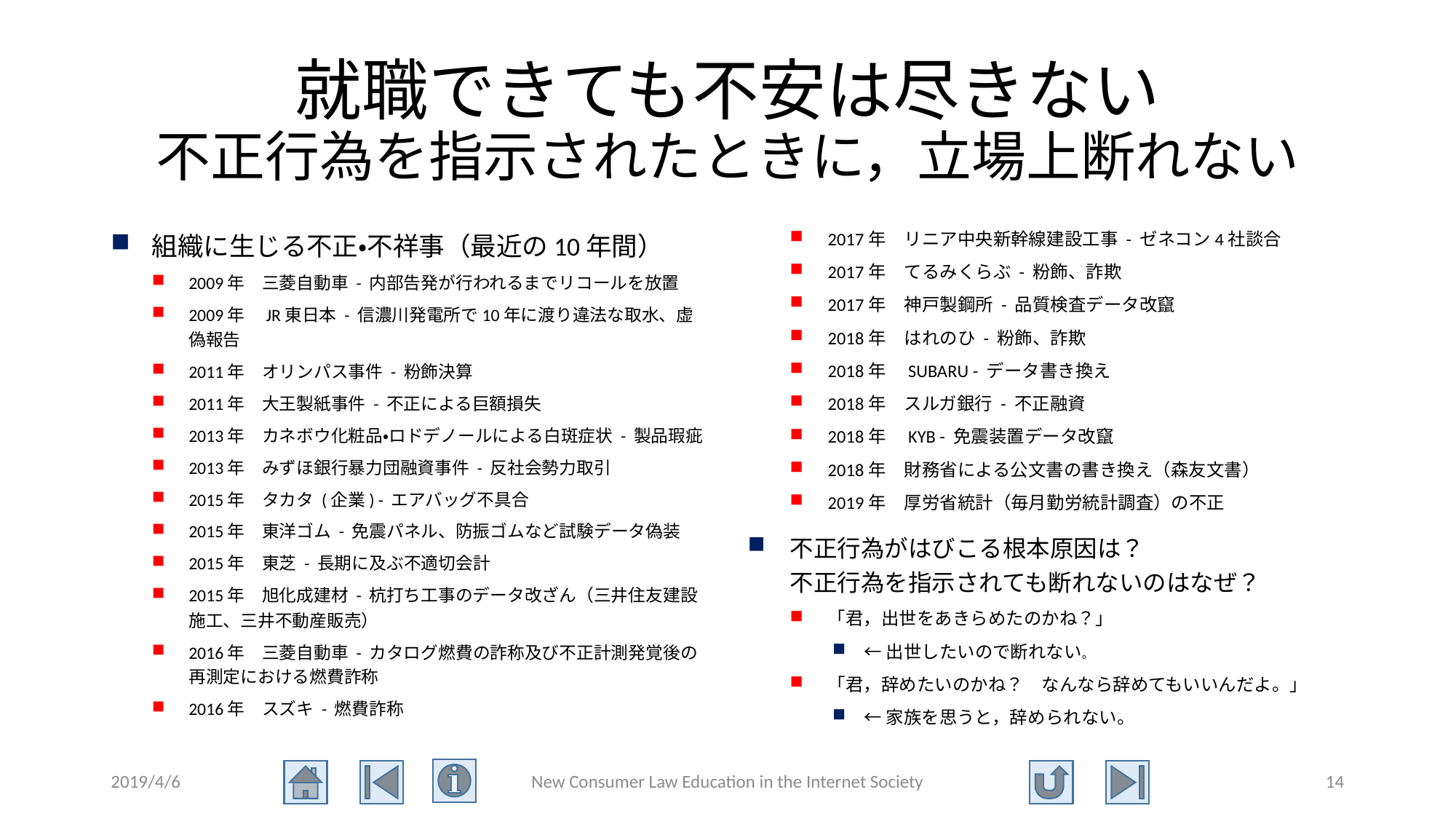

# 就職できても不安は尽きない 不正行為を指示されたときに，立場上断れない
組織に生じる不正・不祥事（最近の10年間）
2009年　三菱自動車 - 内部告発が行われるまでリコールを放置
2009年　JR東日本 - 信濃川発電所で10年に渡り違法な取水、虚偽報告
2011年　オリンパス事件 - 粉飾決算
2011年　大王製紙事件 - 不正による巨額損失
2013年　カネボウ化粧品・ロドデノールによる白斑症状 - 製品瑕疵
2013年　みずほ銀行暴力団融資事件 - 反社会勢力取引
2015年　タカタ (企業) - エアバッグ不具合
2015年　東洋ゴム - 免震パネル、防振ゴムなど試験データ偽装
2015年　東芝 - 長期に及ぶ不適切会計
2015年　旭化成建材 - 杭打ち工事のデータ改ざん（三井住友建設施工、三井不動産販売）
2016年　三菱自動車 - カタログ燃費の詐称及び不正計測発覚後の再測定における燃費詐称
2016年　スズキ - 燃費詐称
2017年　リニア中央新幹線建設工事 - ゼネコン4社談合
2017年　てるみくらぶ - 粉飾、詐欺
2017年　神戸製鋼所 - 品質検査データ改竄
2018年　はれのひ - 粉飾、詐欺
2018年　SUBARU - データ書き換え
2018年　スルガ銀行 - 不正融資
2018年　KYB - 免震装置データ改竄
2018年　財務省による公文書の書き換え（森友文書）
2019年　厚労省統計（毎月勤労統計調査）の不正
不正行為がはびこる根本原因は？
不正行為を指示されても断れないのはなぜ？
「君，出世をあきらめたのかね？」
←出世したいので断れない。
「君，辞めたいのかね？　なんなら辞めてもいいんだよ。」
←家族を思うと，辞められない。
2019/4/6
New Consumer Law Education in the Internet Society
14